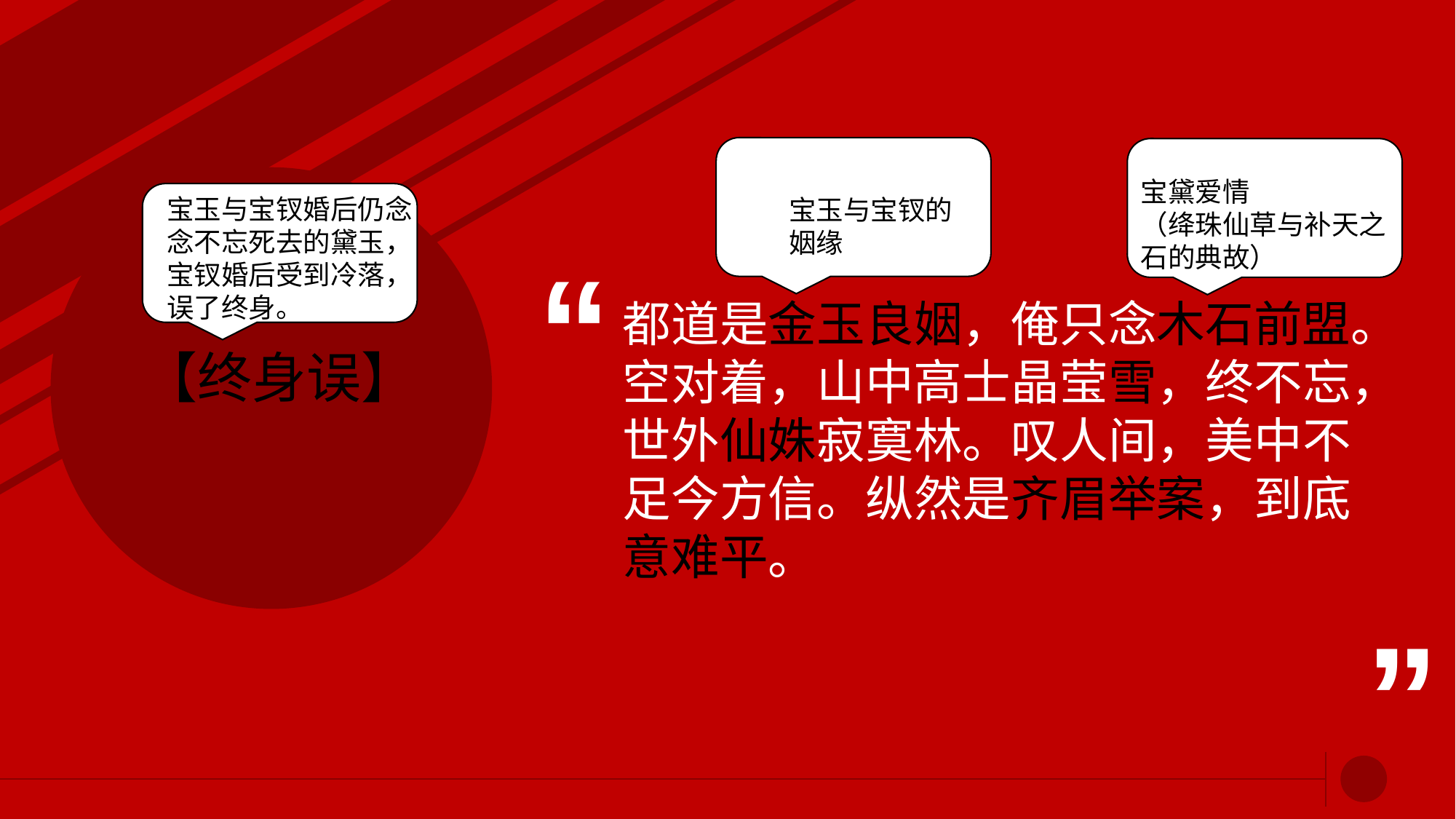

yi
yi
宝黛爱情
（绛珠仙草与补天之石的典故）
yi
宝玉与宝钗婚后仍念念不忘死去的黛玉，宝钗婚后受到冷落，误了终身。
宝玉与宝钗的姻缘
# 都道是金玉良姻，俺只念木石前盟。空对着，山中高士晶莹雪，终不忘，世外仙姝寂寞林。叹人间，美中不足今方信。纵然是齐眉举案，到底意难平。
【终身误】